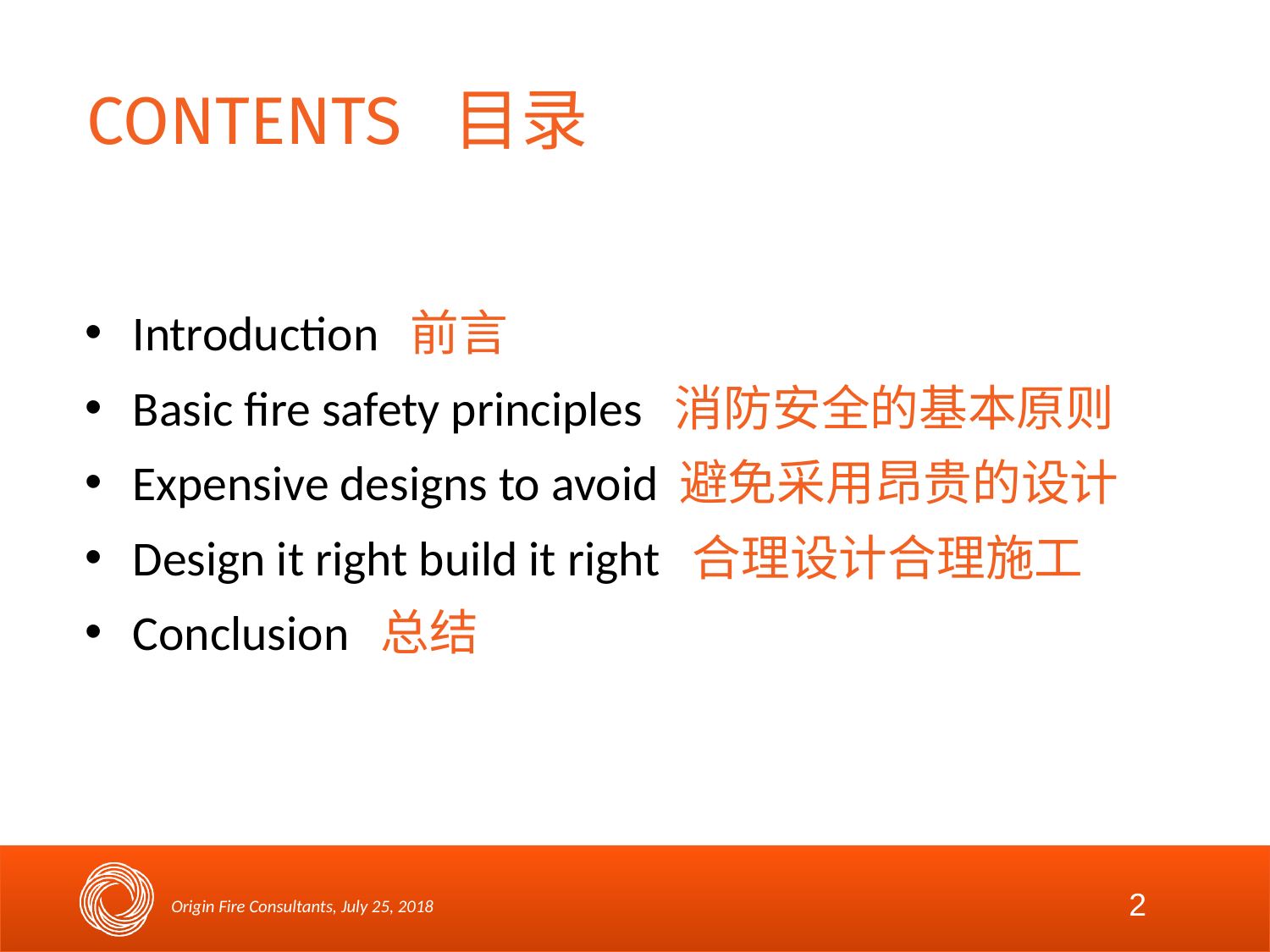

# CONTENTS  目录
Introduction  前言
Basic fire safety principles  消防安全的基本原则
Expensive designs to avoid 避免采用昂贵的设计
Design it right build it right  合理设计合理施工
Conclusion  总结
2
Origin Fire Consultants, July 25, 2018